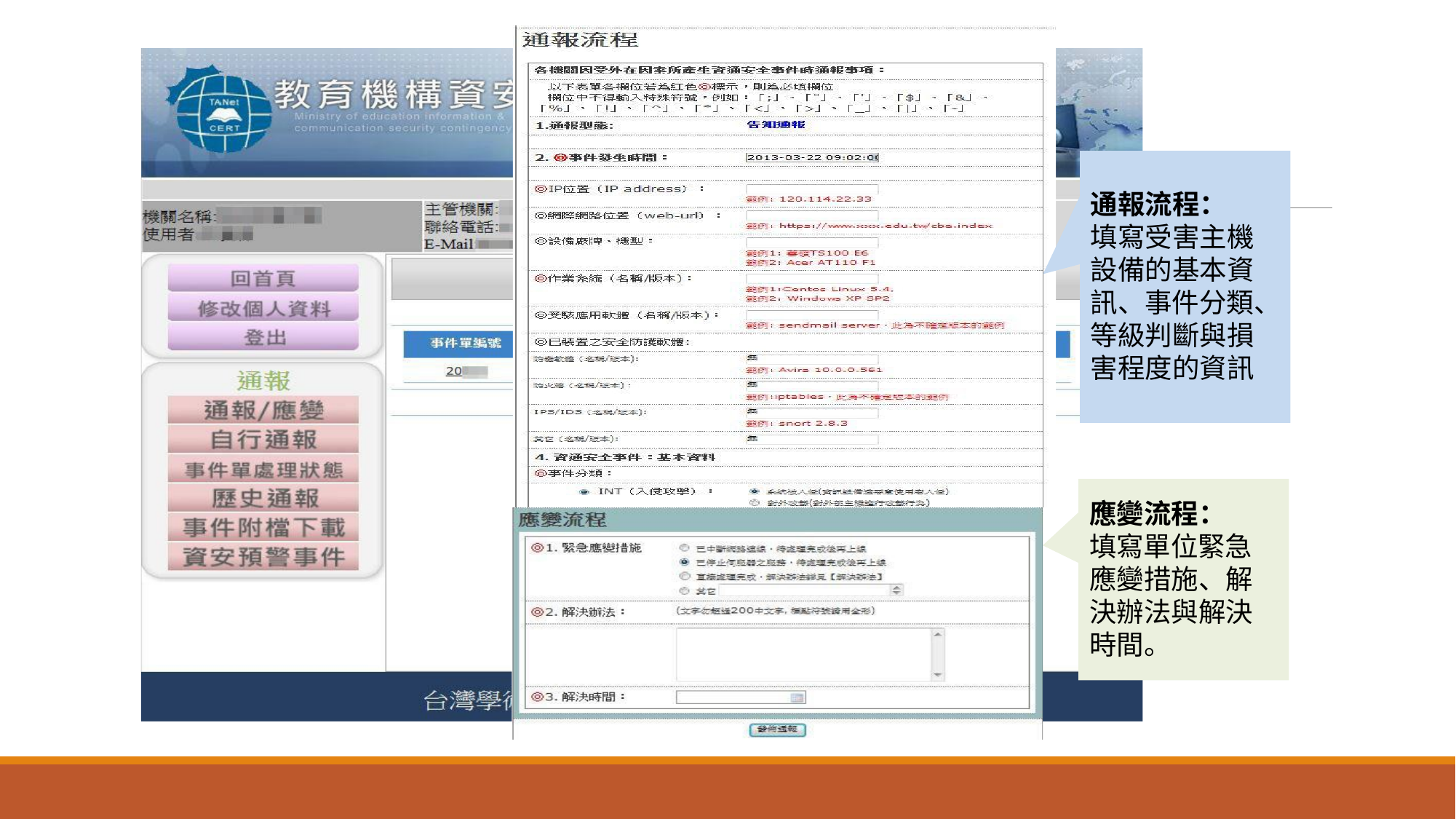

#

通報流程：  填寫受害主機 設備的基本資
訊、事件分類、 等級判斷與損 害程度的資訊

應變流程：  填寫單位緊急 應變措施、解 決辦法與解決 時間。